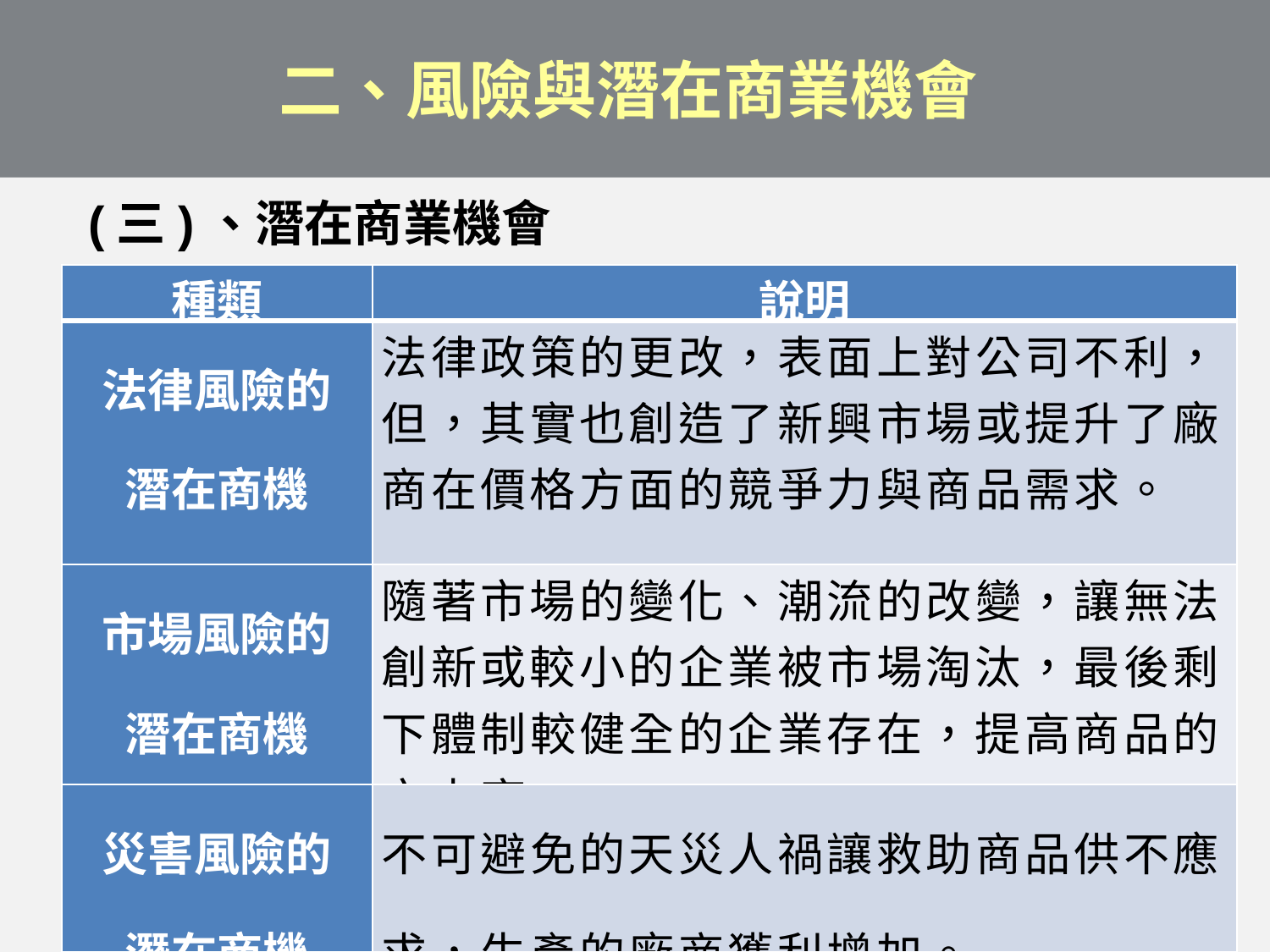

二、風險與潛在商業機會
(三)、潛在商業機會
| 種類 | 說明 |
| --- | --- |
| 法律風險的 潛在商機 | 法律政策的更改，表面上對公司不利，但，其實也創造了新興市場或提升了廠商在價格方面的競爭力與商品需求。 |
| 市場風險的 潛在商機 | 隨著市場的變化、潮流的改變，讓無法創新或較小的企業被市場淘汰，最後剩下體制較健全的企業存在，提高商品的市占率。 |
| 災害風險的 潛在商機 | 不可避免的天災人禍讓救助商品供不應求，生產的廠商獲利增加。 |